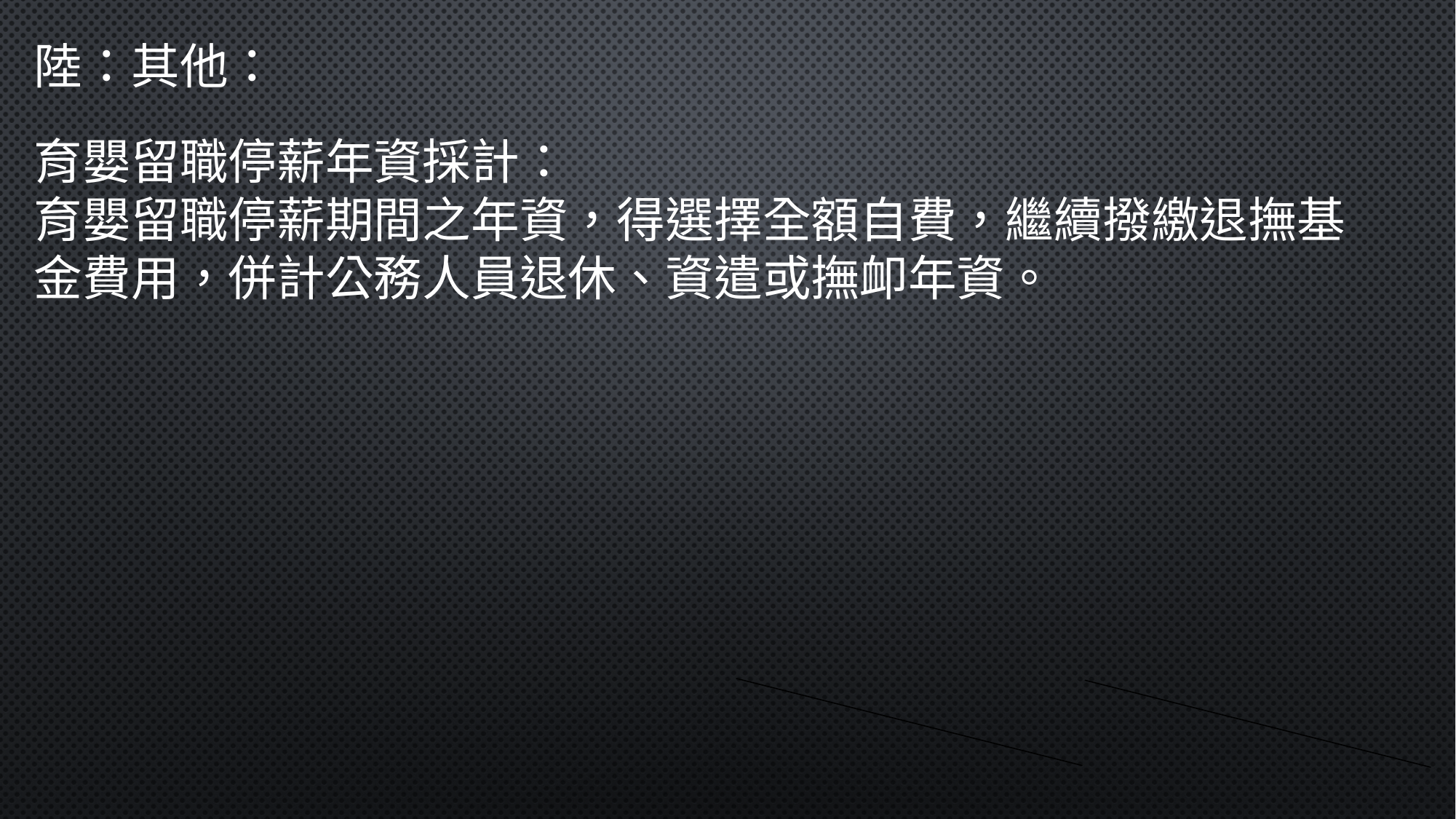

陸：其他：

育嬰留職停薪年資採計：
育嬰留職停薪期間之年資，得選擇全額自費，繼續撥繳退撫基金費用，併計公務人員退休、資遣或撫卹年資。